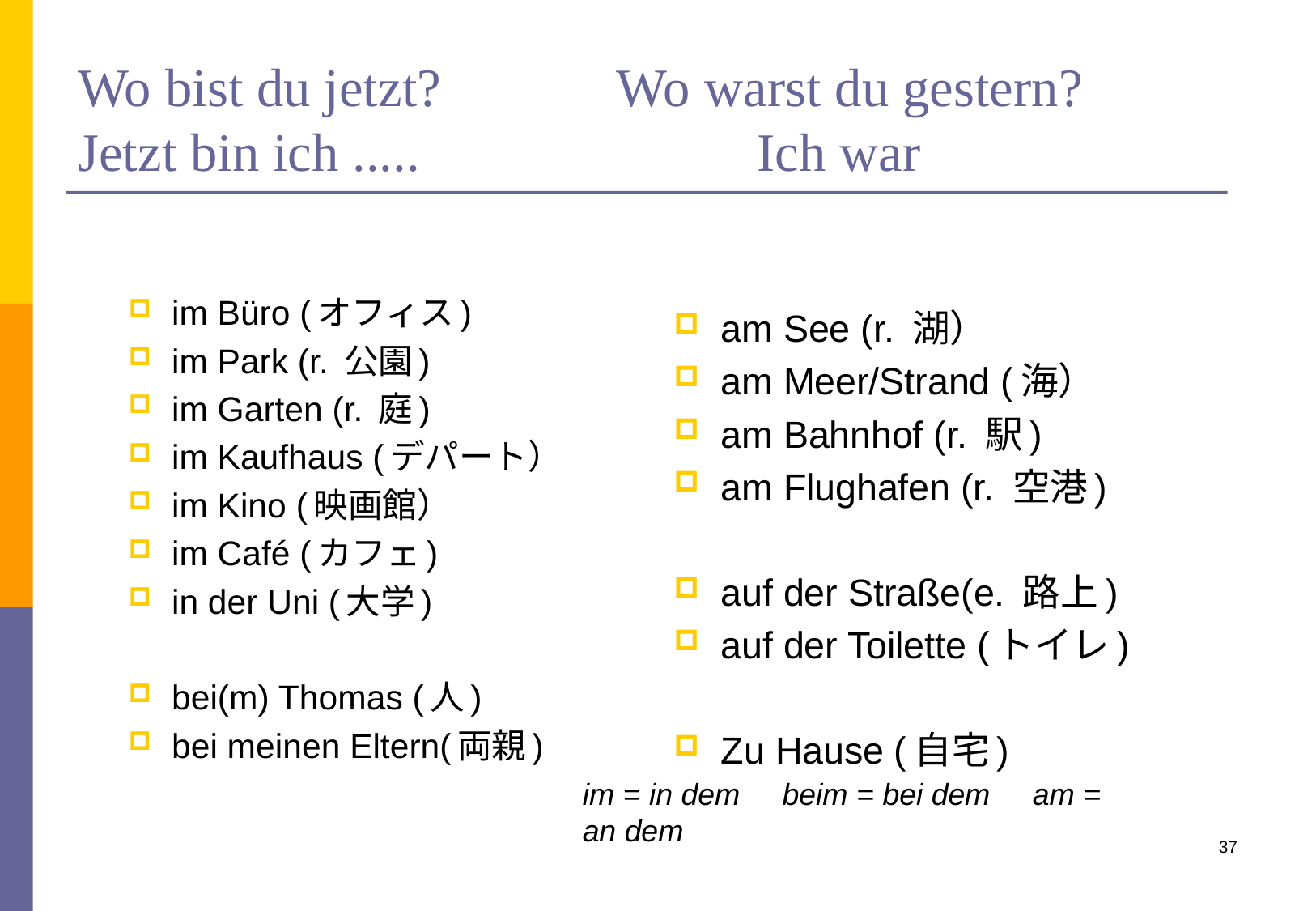

# Wo bist du jetzt?             Wo warst du gestern? Jetzt bin ich ..... 　                    Ich war
im Büro (オフィス)
im Park (r. 公園)
im Garten (r. 庭)
im Kaufhaus (デパート）
im Kino (映画館）
im Café (カフェ)
in der Uni (大学)

bei(m) Thomas (人)
bei meinen Eltern(両親)

am See (r. 湖）
am Meer/Strand (海）
am Bahnhof (r. 駅)
am Flughafen (r. 空港)

auf der Straße(e. 路上)
auf der Toilette (トイレ)

Zu Hause (自宅)

im = in dem     beim = bei dem     am = an dem
37